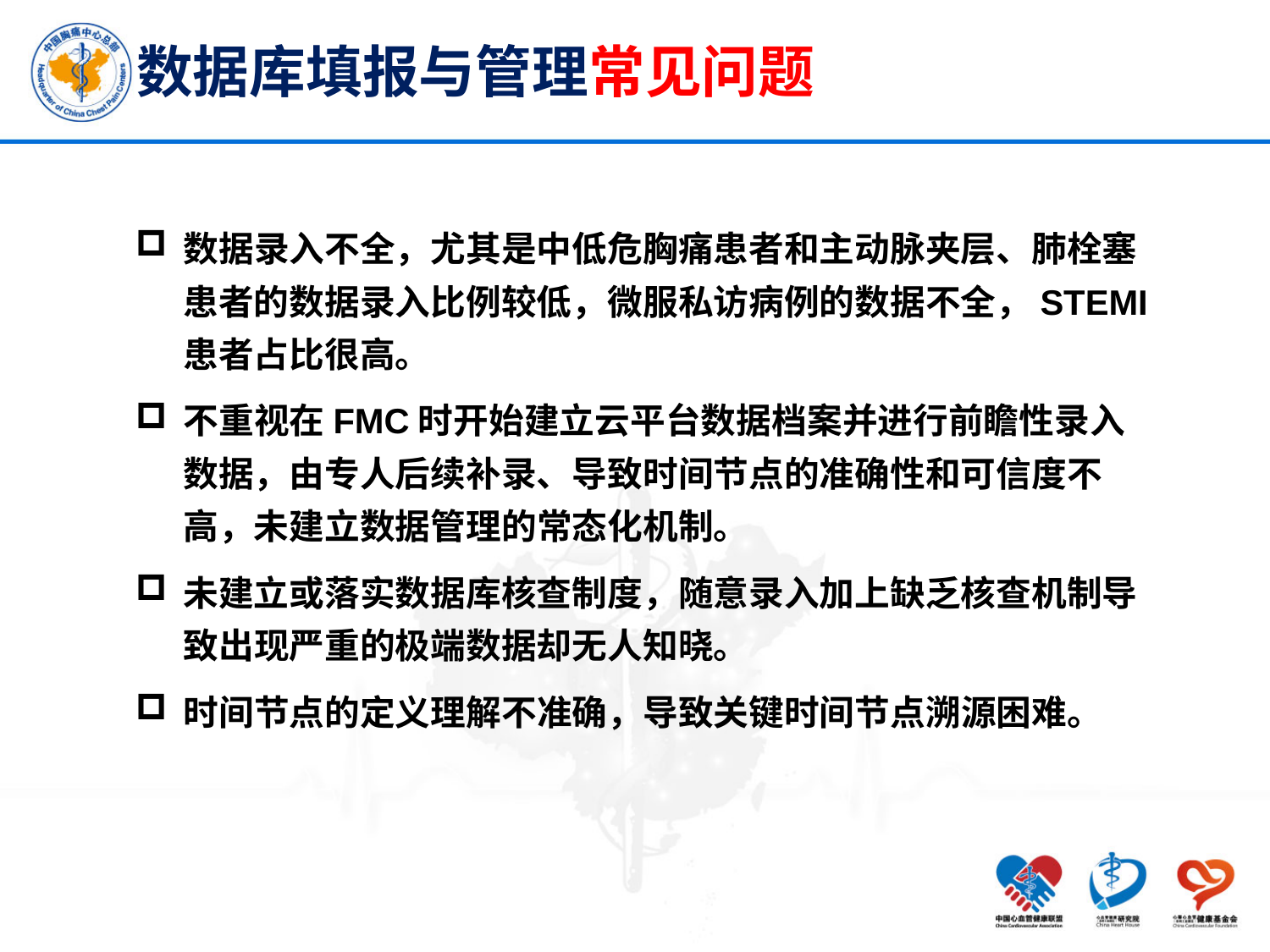

# 数据库填报与管理常见问题
数据录入不全，尤其是中低危胸痛患者和主动脉夹层、肺栓塞患者的数据录入比例较低，微服私访病例的数据不全，STEMI患者占比很高。
不重视在FMC时开始建立云平台数据档案并进行前瞻性录入数据，由专人后续补录、导致时间节点的准确性和可信度不高，未建立数据管理的常态化机制。
未建立或落实数据库核查制度，随意录入加上缺乏核查机制导致出现严重的极端数据却无人知晓。
时间节点的定义理解不准确，导致关键时间节点溯源困难。